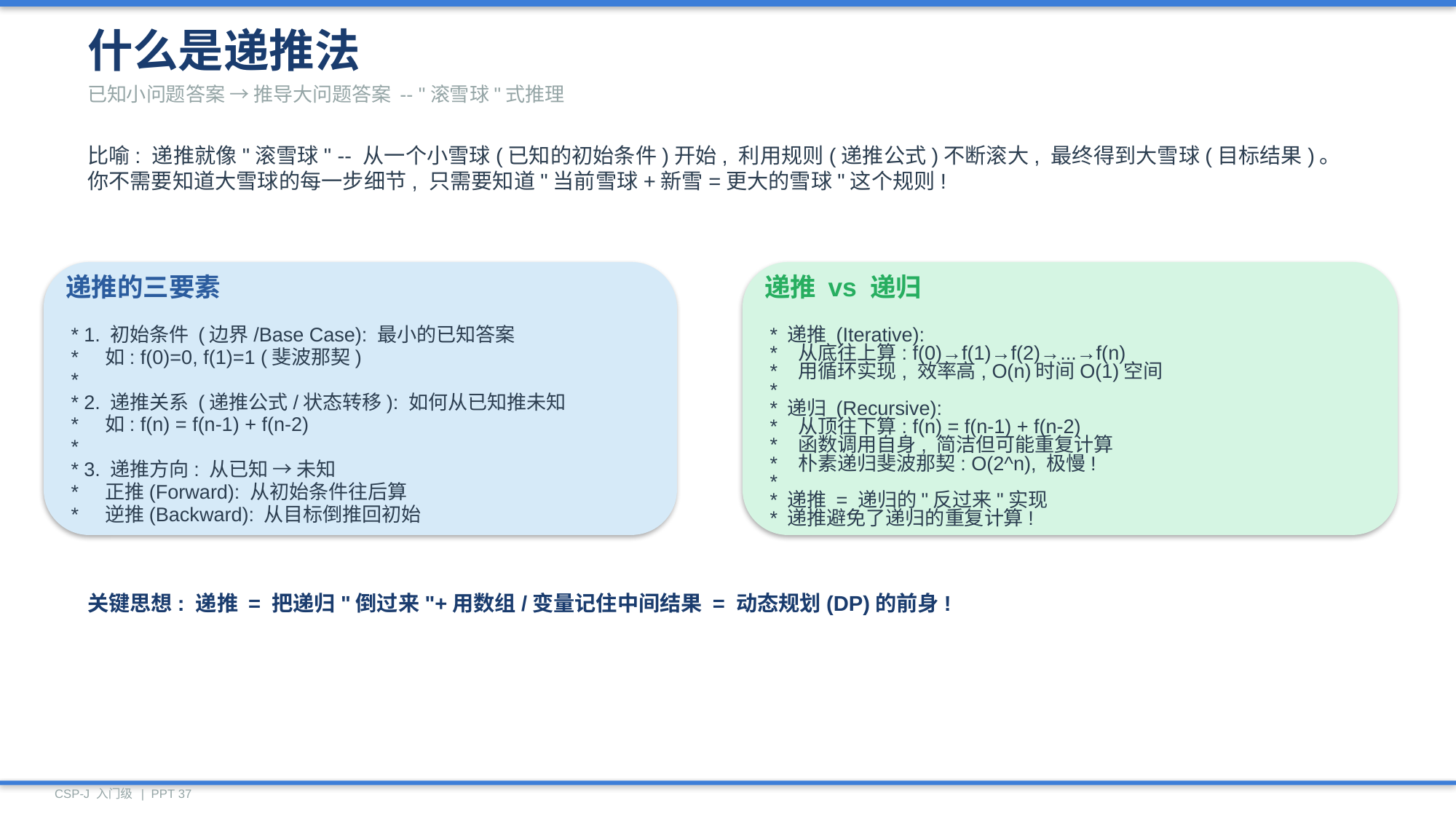

什么是递推法
已知小问题答案 → 推导大问题答案 -- "滚雪球"式推理
比喻: 递推就像"滚雪球" -- 从一个小雪球(已知的初始条件)开始, 利用规则(递推公式)不断滚大, 最终得到大雪球(目标结果)。
你不需要知道大雪球的每一步细节, 只需要知道"当前雪球+新雪=更大的雪球"这个规则!

递推的三要素
递推 vs 递归
* 1. 初始条件 (边界/Base Case): 最小的已知答案
* 递推 (Iterative):
*   从底往上算: f(0)→f(1)→f(2)→...→f(n)
*    如: f(0)=0, f(1)=1 (斐波那契)
*   用循环实现, 效率高, O(n)时间O(1)空间
*
*
* 2. 递推关系 (递推公式/状态转移): 如何从已知推未知
* 递归 (Recursive):
*    如: f(n) = f(n-1) + f(n-2)
*   从顶往下算: f(n) = f(n-1) + f(n-2)
*   函数调用自身, 简洁但可能重复计算
*
*   朴素递归斐波那契: O(2^n), 极慢!
* 3. 递推方向: 从已知 → 未知
*
*    正推(Forward): 从初始条件往后算
* 递推 = 递归的"反过来"实现
*    逆推(Backward): 从目标倒推回初始
* 递推避免了递归的重复计算!
关键思想: 递推 = 把递归"倒过来"+用数组/变量记住中间结果 = 动态规划(DP)的前身!

CSP-J 入门级  |  PPT 37